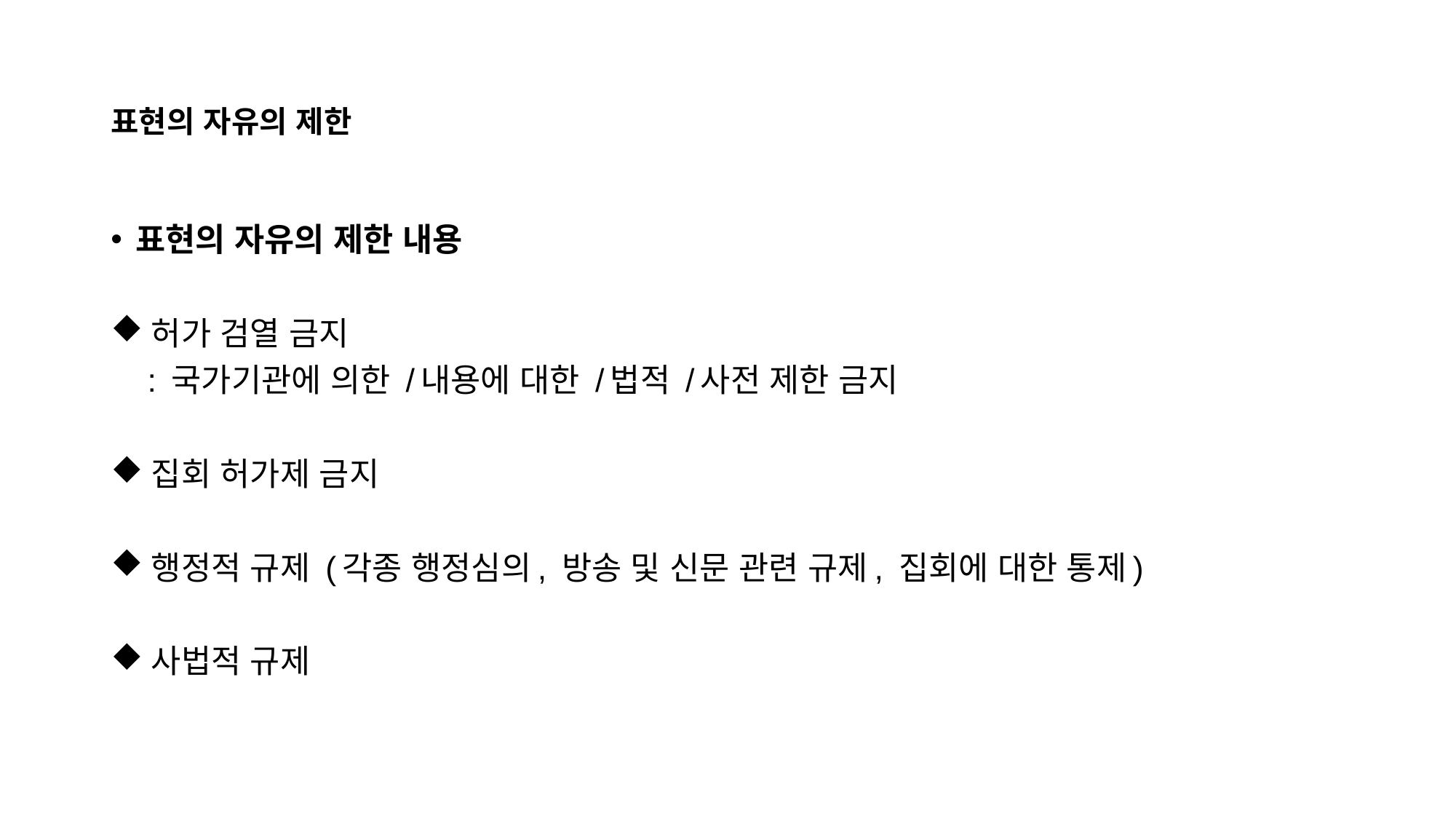

# 표현의 자유의 제한
표현의 자유의 제한 내용

 허가 검열 금지
    : 국가기관에 의한 /내용에 대한 /법적 /사전 제한 금지

 집회 허가제 금지

 행정적 규제 (각종 행정심의, 방송 및 신문 관련 규제, 집회에 대한 통제)

 사법적 규제